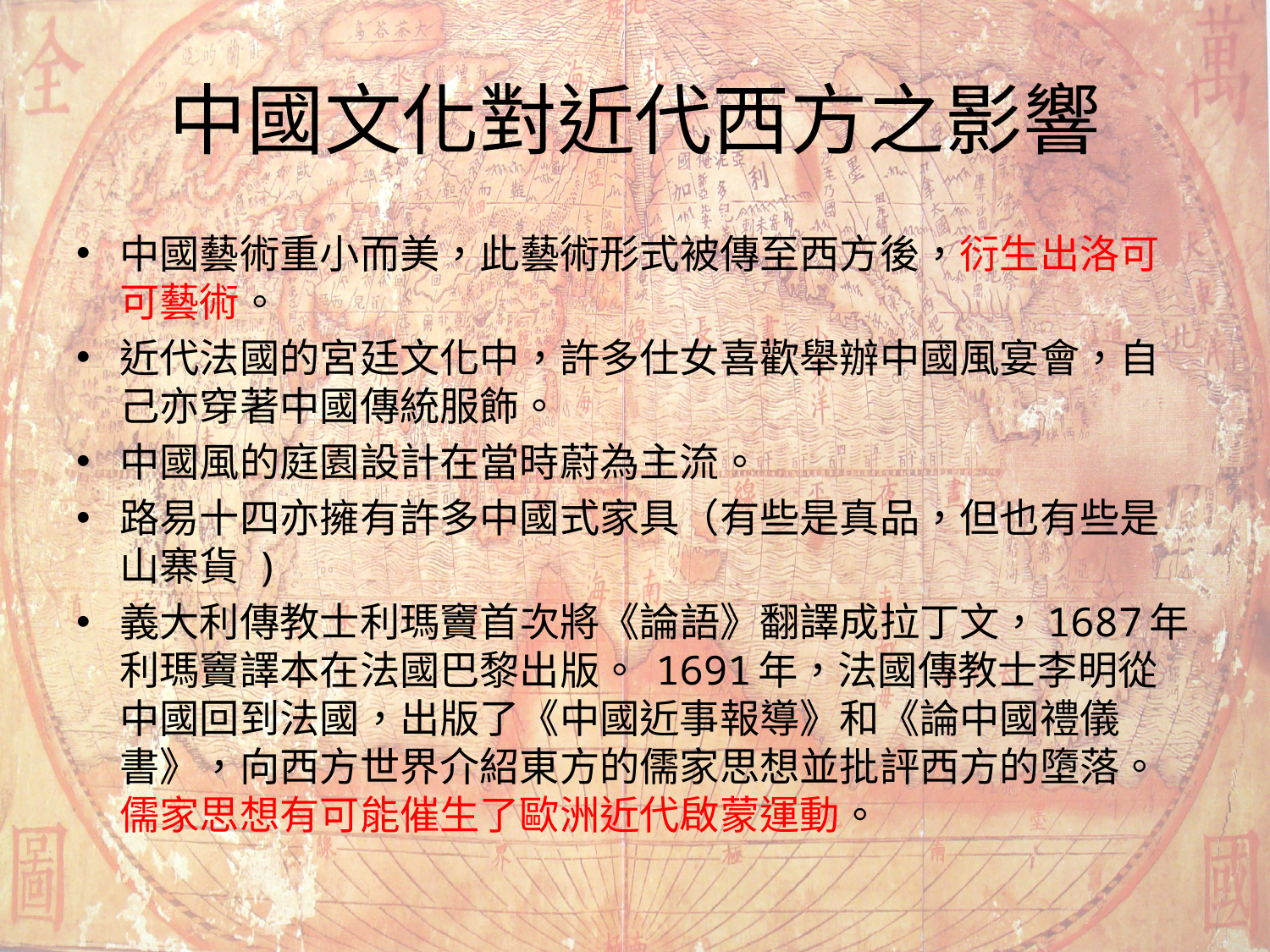

# 中國文化對近代西方之影響
中國藝術重小而美，此藝術形式被傳至西方後，衍生出洛可可藝術。
近代法國的宮廷文化中，許多仕女喜歡舉辦中國風宴會，自己亦穿著中國傳統服飾。
中國風的庭園設計在當時蔚為主流。
路易十四亦擁有許多中國式家具（有些是真品，但也有些是山寨貨 )
義大利傳教士利瑪竇首次將《論語》翻譯成拉丁文，1687年利瑪竇譯本在法國巴黎出版。 1691年，法國傳教士李明從中國回到法國，出版了《中國近事報導》和《論中國禮儀書》，向西方世界介紹東方的儒家思想並批評西方的墮落。儒家思想有可能催生了歐洲近代啟蒙運動。